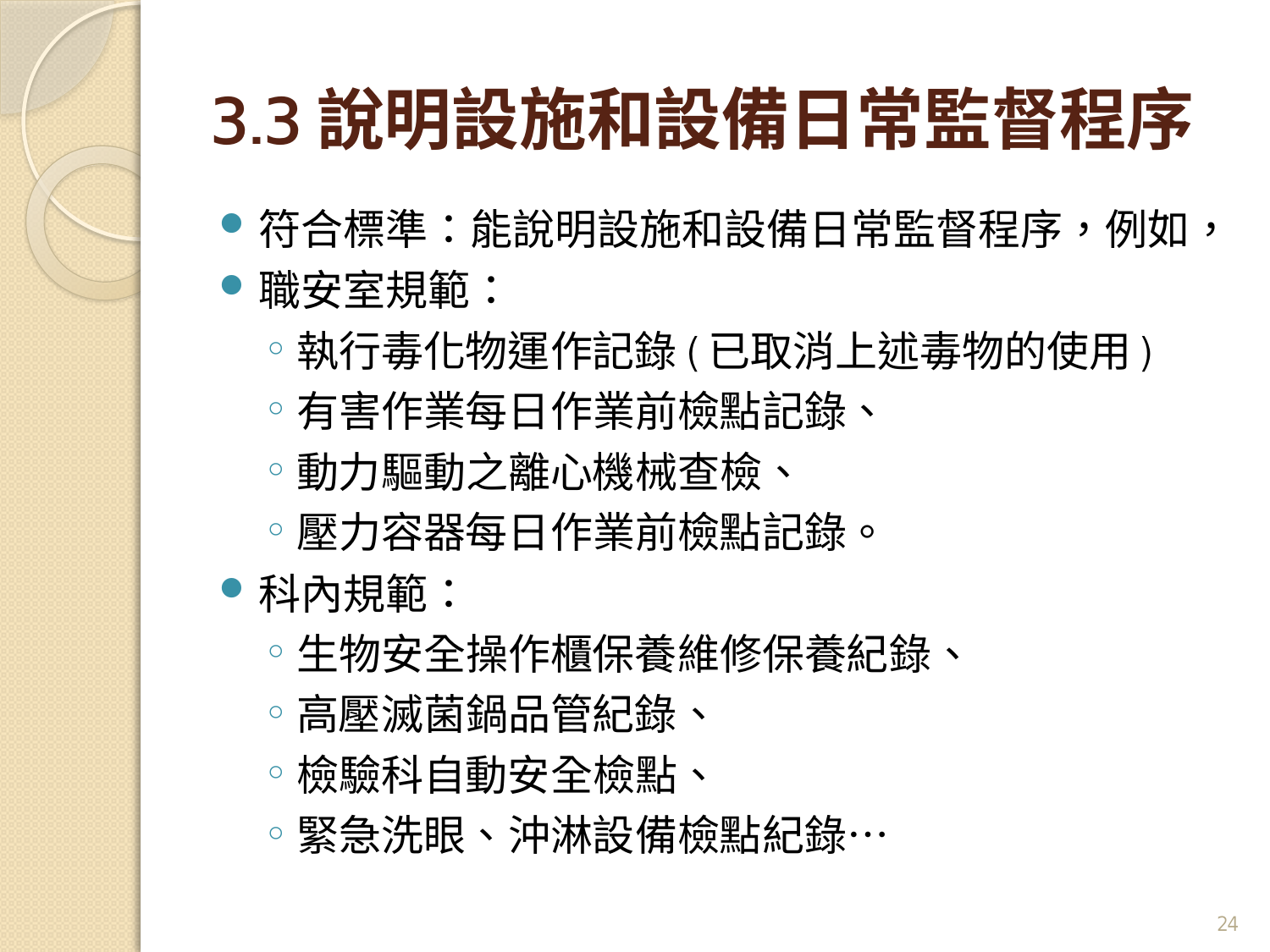

# 3.3說明設施和設備日常監督程序
符合標準：能說明設施和設備日常監督程序，例如，
職安室規範：
執行毒化物運作記錄(已取消上述毒物的使用)
有害作業每日作業前檢點記錄、
動力驅動之離心機械查檢、
壓力容器每日作業前檢點記錄。
科內規範：
生物安全操作櫃保養維修保養紀錄、
高壓滅菌鍋品管紀錄、
檢驗科自動安全檢點、
緊急洗眼、沖淋設備檢點紀錄…

24